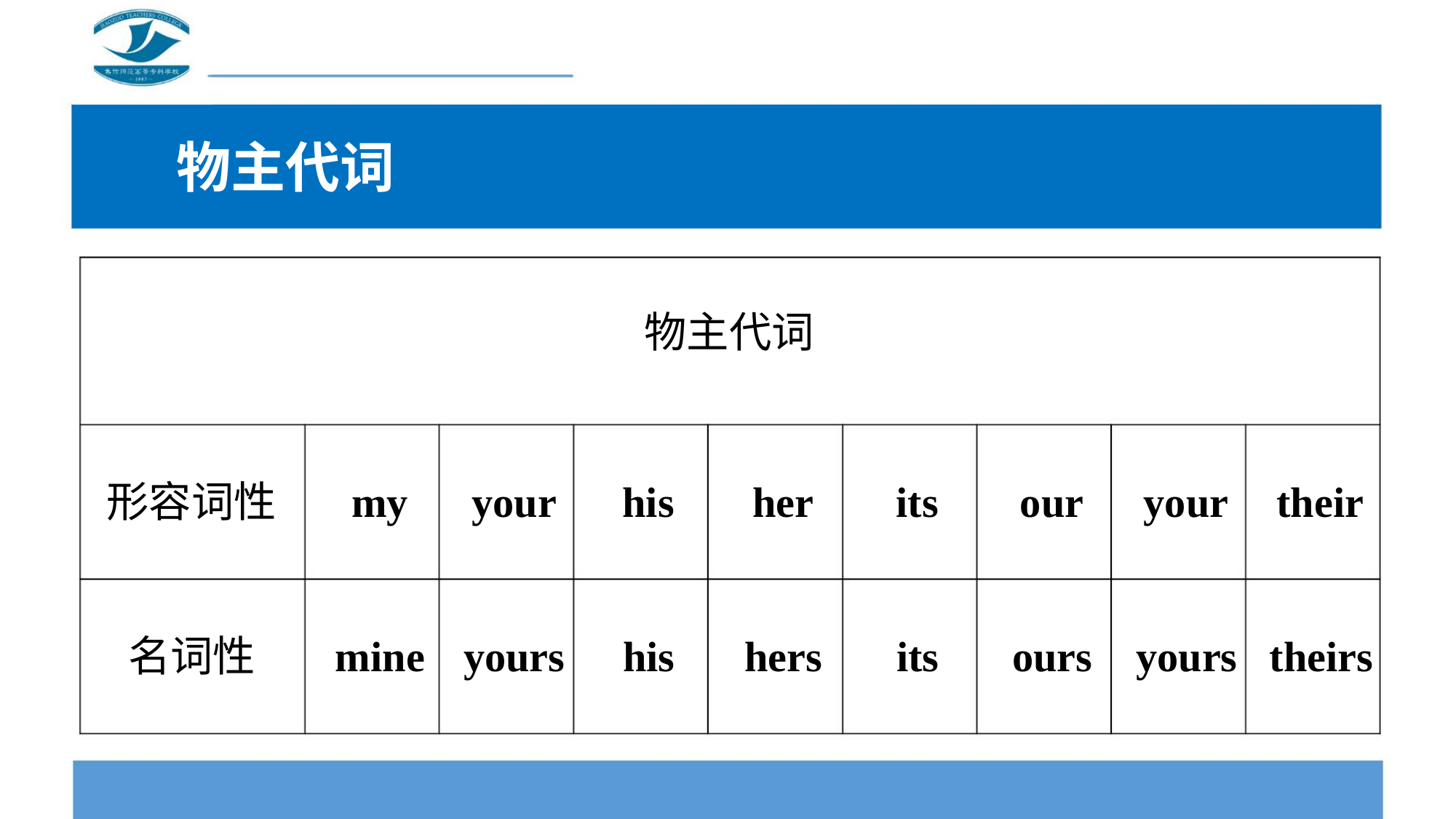

物主代词
物主代词
形容词性 my your his her its our your their
名词性 mine yours his hers its ours yours theirs